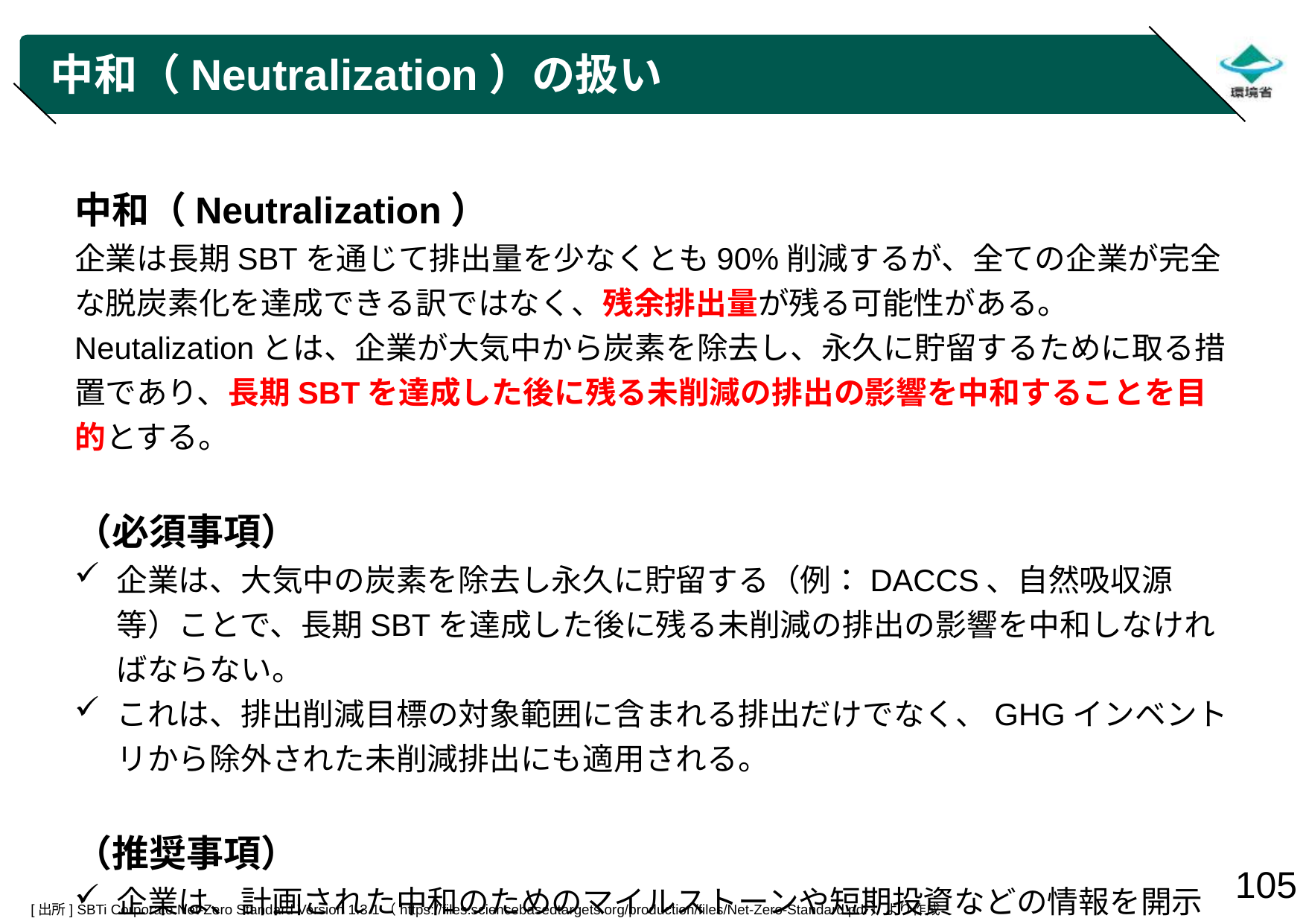

# 中和（Neutralization）の扱い
中和（Neutralization）
企業は長期SBTを通じて排出量を少なくとも90%削減するが、全ての企業が完全な脱炭素化を達成できる訳ではなく、残余排出量が残る可能性がある。
Neutalizationとは、企業が大気中から炭素を除去し、永久に貯留するために取る措置であり、長期SBTを達成した後に残る未削減の排出の影響を中和することを目的とする。
（必須事項）
企業は、大気中の炭素を除去し永久に貯留する（例：DACCS、自然吸収源 等）ことで、長期SBTを達成した後に残る未削減の排出の影響を中和しなければならない。
これは、排出削減目標の対象範囲に含まれる排出だけでなく、GHGインベントリから除外された未削減排出にも適用される。
（推奨事項）
企業は、計画された中和のためのマイルストーンや短期投資などの情報を開示すべきである。
[出所] SBTi Corporate Net-Zero Standard Version 1.3.1（https://files.sciencebasedtargets.org/production/files/Net-Zero-Standard.pdf）より作成